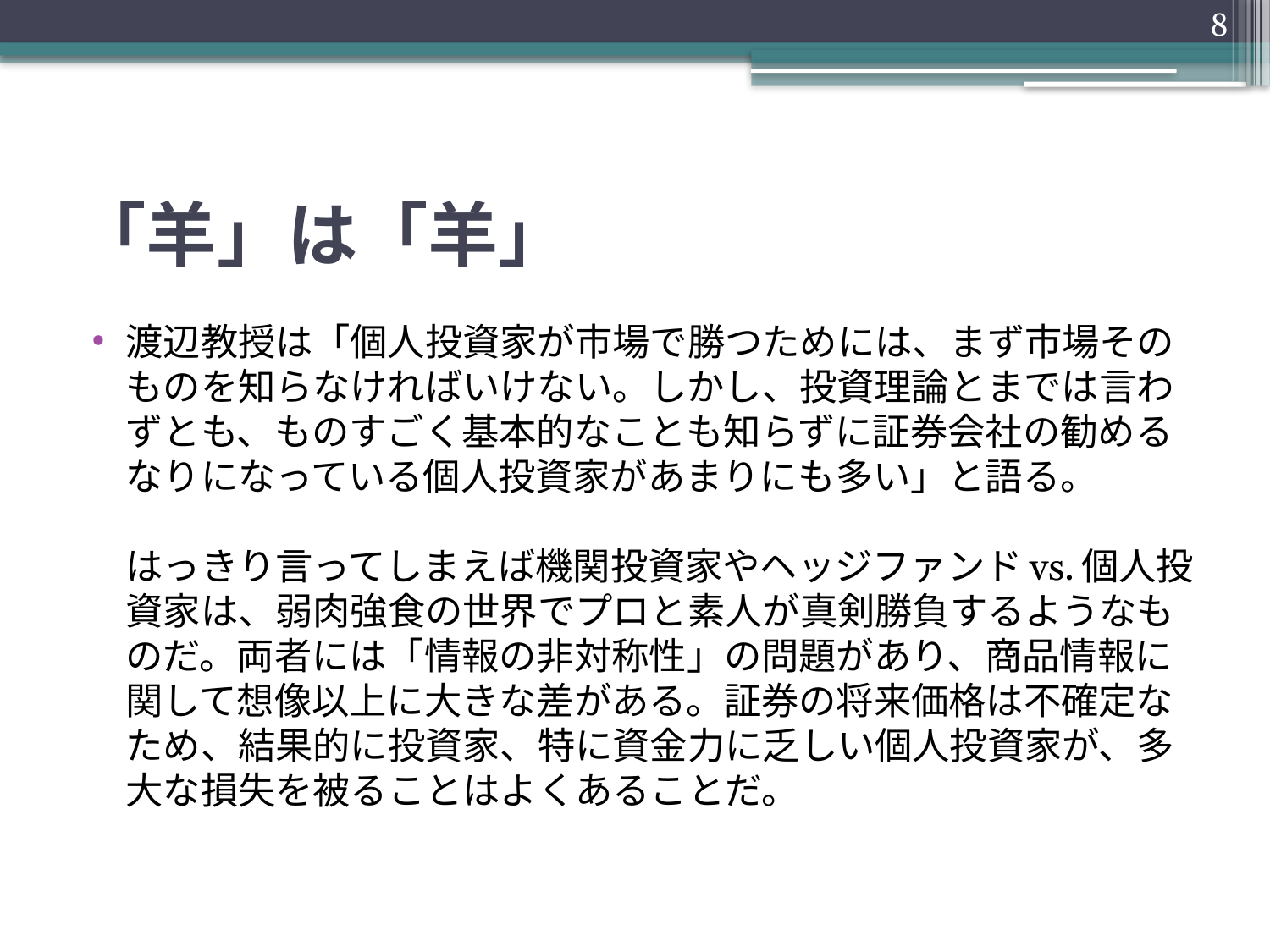

8
# 「羊」は「羊」
渡辺教授は「個人投資家が市場で勝つためには、まず市場そのものを知らなければいけない。しかし、投資理論とまでは言わずとも、ものすごく基本的なことも知らずに証券会社の勧めるなりになっている個人投資家があまりにも多い」と語る。
はっきり言ってしまえば機関投資家やヘッジファンドvs.個人投資家は、弱肉強食の世界でプロと素人が真剣勝負するようなものだ。両者には「情報の非対称性」の問題があり、商品情報に関して想像以上に大きな差がある。証券の将来価格は不確定なため、結果的に投資家、特に資金力に乏しい個人投資家が、多大な損失を被ることはよくあることだ。